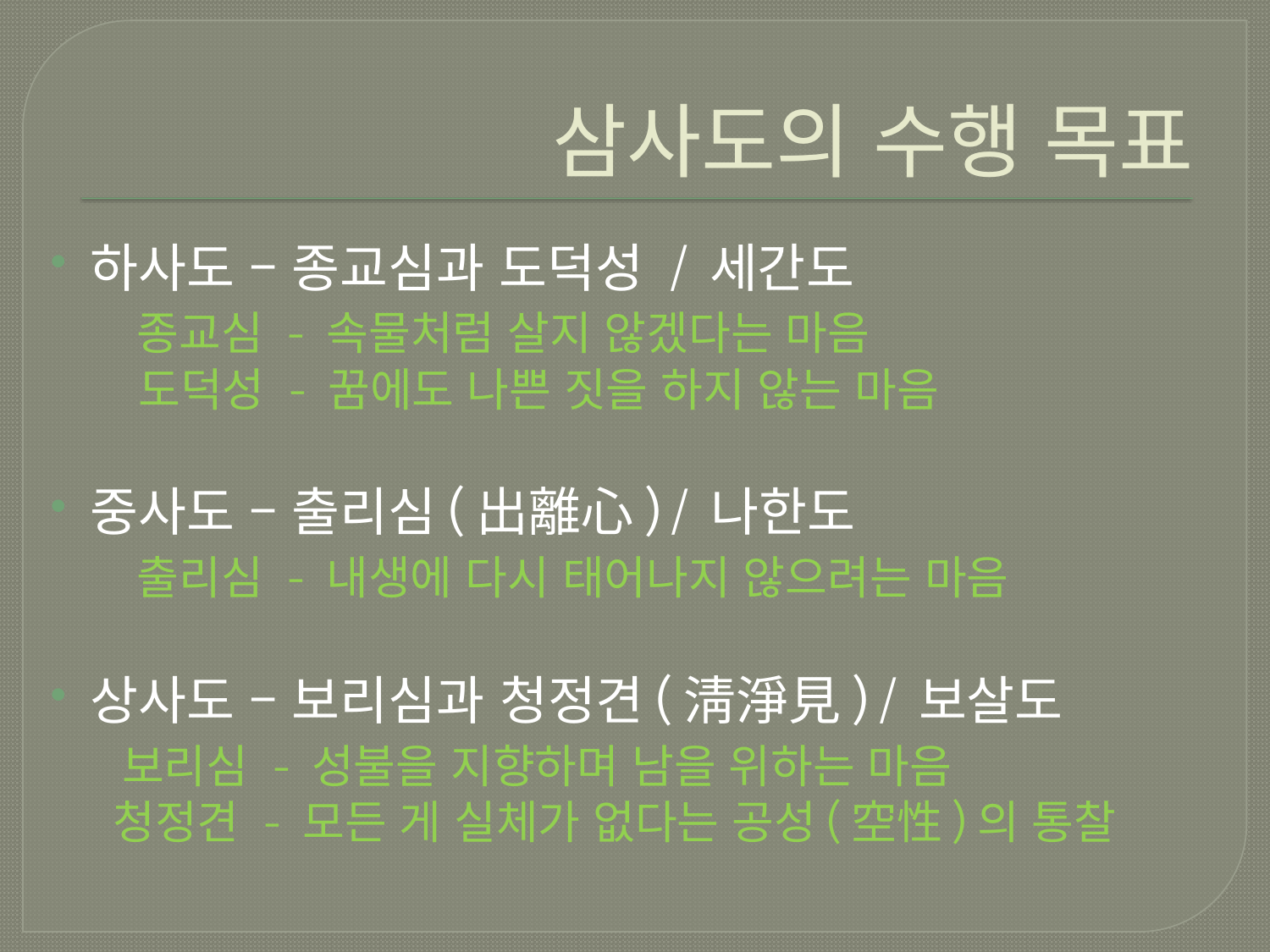

# 삼사도의 수행 목표
하사도 – 종교심과 도덕성 / 세간도
     종교심 - 속물처럼 살지 않겠다는 마음
      도덕성 - 꿈에도 나쁜 짓을 하지 않는 마음

중사도 – 출리심(出離心) / 나한도
     출리심 - 내생에 다시 태어나지 않으려는 마음

상사도 – 보리심과 청정견(淸淨見) / 보살도
    보리심 - 성불을 지향하며 남을 위하는 마음
    청정견 - 모든 게 실체가 없다는 공성(空性)의 통찰